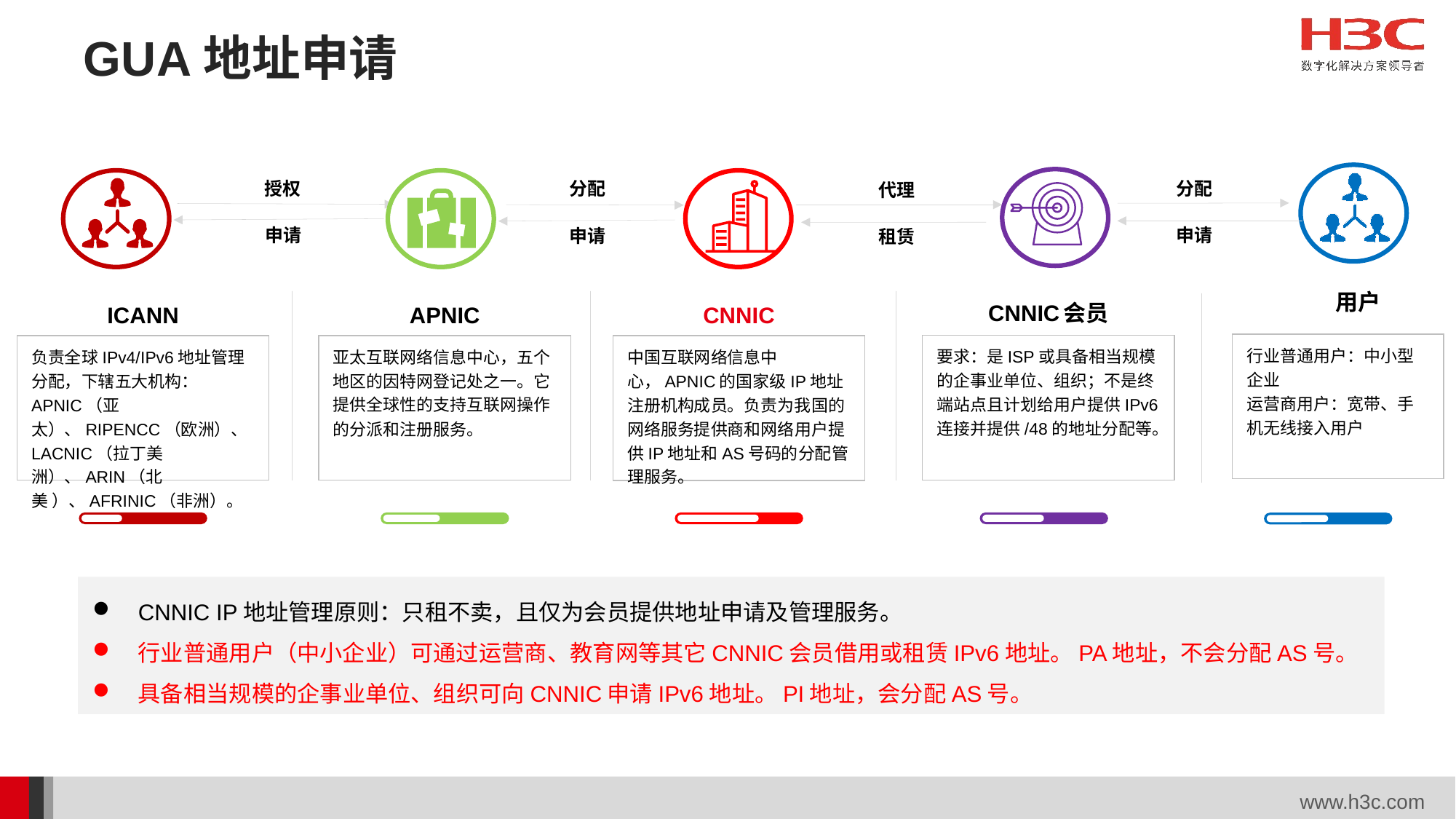

GUA地址申请
授权
分配
分配
代理

申请
申请
申请
租赁
用户
CNNIC会员
APNIC
CNNIC
ICANN
行业普通用户：中小型企业
运营商用户：宽带、手机无线接入用户
要求：是ISP或具备相当规模的企事业单位、组织；不是终端站点且计划给用户提供IPv6连接并提供/48的地址分配等。
亚太互联网络信息中心，五个地区的因特网登记处之一。它提供全球性的支持互联网操作的分派和注册服务。
中国互联网络信息中心，APNIC的国家级IP地址注册机构成员。负责为我国的网络服务提供商和网络用户提供IP地址和AS号码的分配管理服务。
负责全球IPv4/IPv6地址管理分配，下辖五大机构：APNIC（亚太）、RIPENCC（欧洲）、LACNIC（拉丁美洲）、ARIN（北美 ）、AFRINIC（非洲）。

CNNIC IP地址管理原则：只租不卖，且仅为会员提供地址申请及管理服务。
行业普通用户（中小企业）可通过运营商、教育网等其它CNNIC会员借用或租赁IPv6地址。PA地址，不会分配AS号。
具备相当规模的企事业单位、组织可向CNNIC申请IPv6地址。PI地址，会分配AS号。